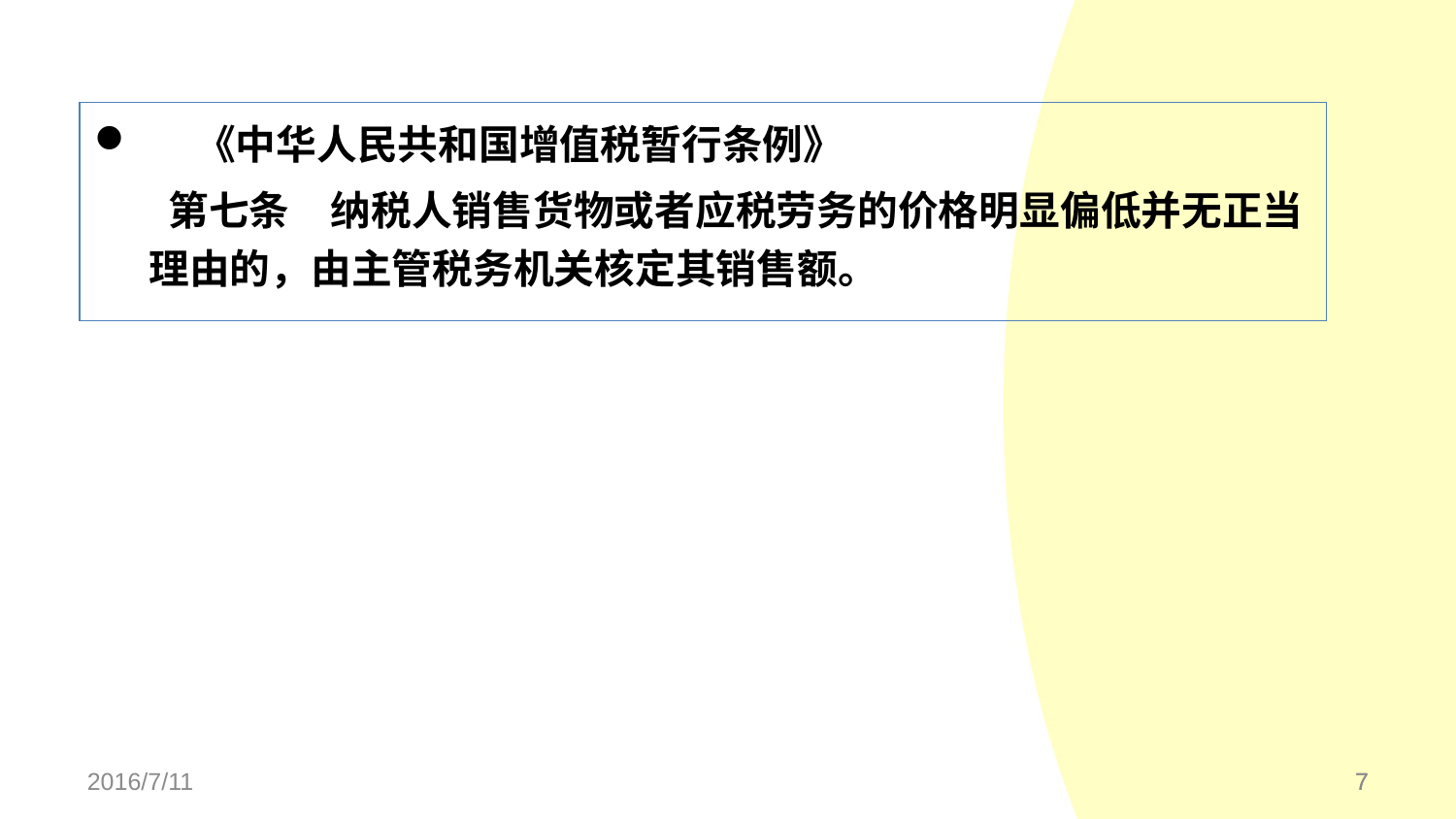

《中华人民共和国增值税暂行条例》
       第七条　纳税人销售货物或者应税劳务的价格明显偏低并无正当理由的，由主管税务机关核定其销售额。

2016/7/11
7
7